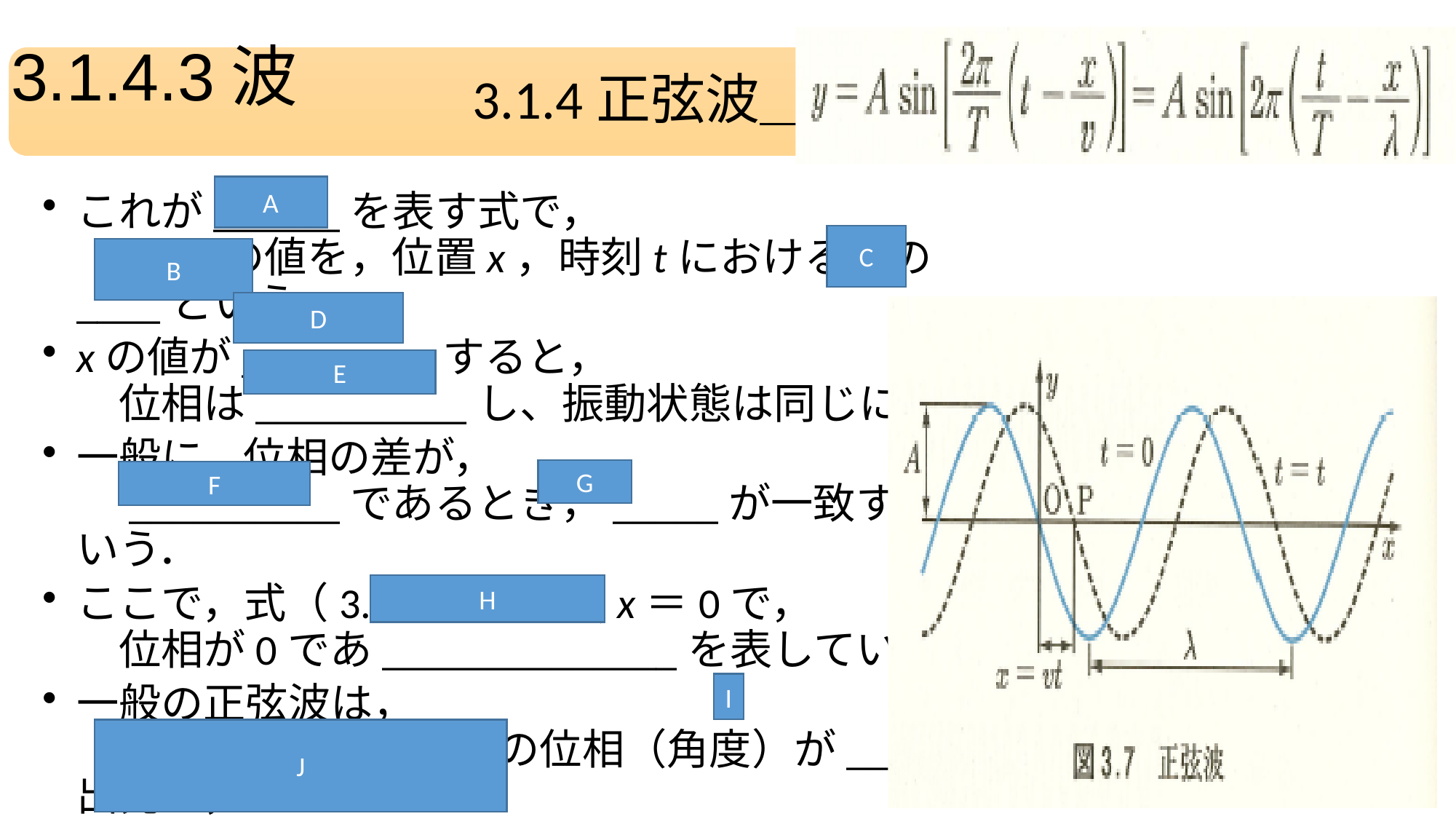

# 3.1.4.3波
3.1.4正弦波＿＿＿＿＿
これが______を表す式で，
　           の値を，位置x，時刻tにおける波の____という.
xの値が_________すると，
　位相は__________し、振動状態は同じになる．
一般に，位相の差が，
　__________であるとき，_____が一致するという．
ここで，式（3.4）は，t=0, x＝0で，
　位相が0であ______________を表している．
一般の正弦波は，
　t= 0のとき，x=0での位相（角度）が__から出発し，
                                                　    (3.5)

A
C
B
D

E
G
F
H
I
J
16